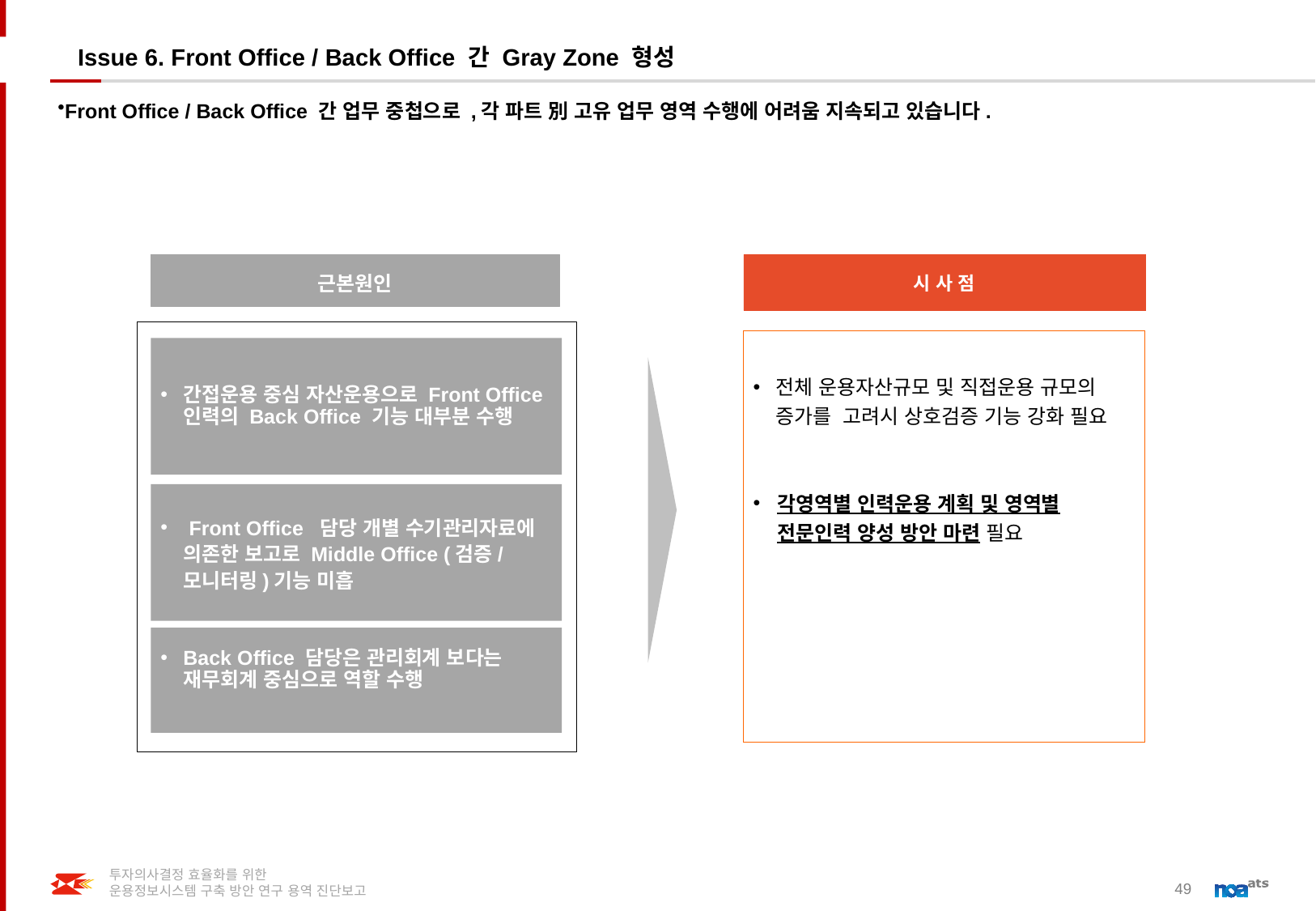

# Issue 6. Front Office / Back Office 간 Gray Zone 형성
Front Office / Back Office 간 업무 중첩으로 ,각 파트 別 고유 업무 영역 수행에 어려움 지속되고 있습니다.
근본원인
시 사 점

전체 운용자산규모 및 직접운용 규모의 증가를  고려시 상호검증 기능 강화 필요

각영역별 인력운용 계획 및 영역별 전문인력 양성 방안 마련 필요

간접운용 중심 자산운용으로 Front Office 인력의 Back Office 기능 대부분 수행
 Front Office  담당 개별 수기관리자료에 의존한 보고로 Middle Office (검증/ 모니터링)기능 미흡

Back Office 담당은 관리회계 보다는 재무회계 중심으로 역할 수행